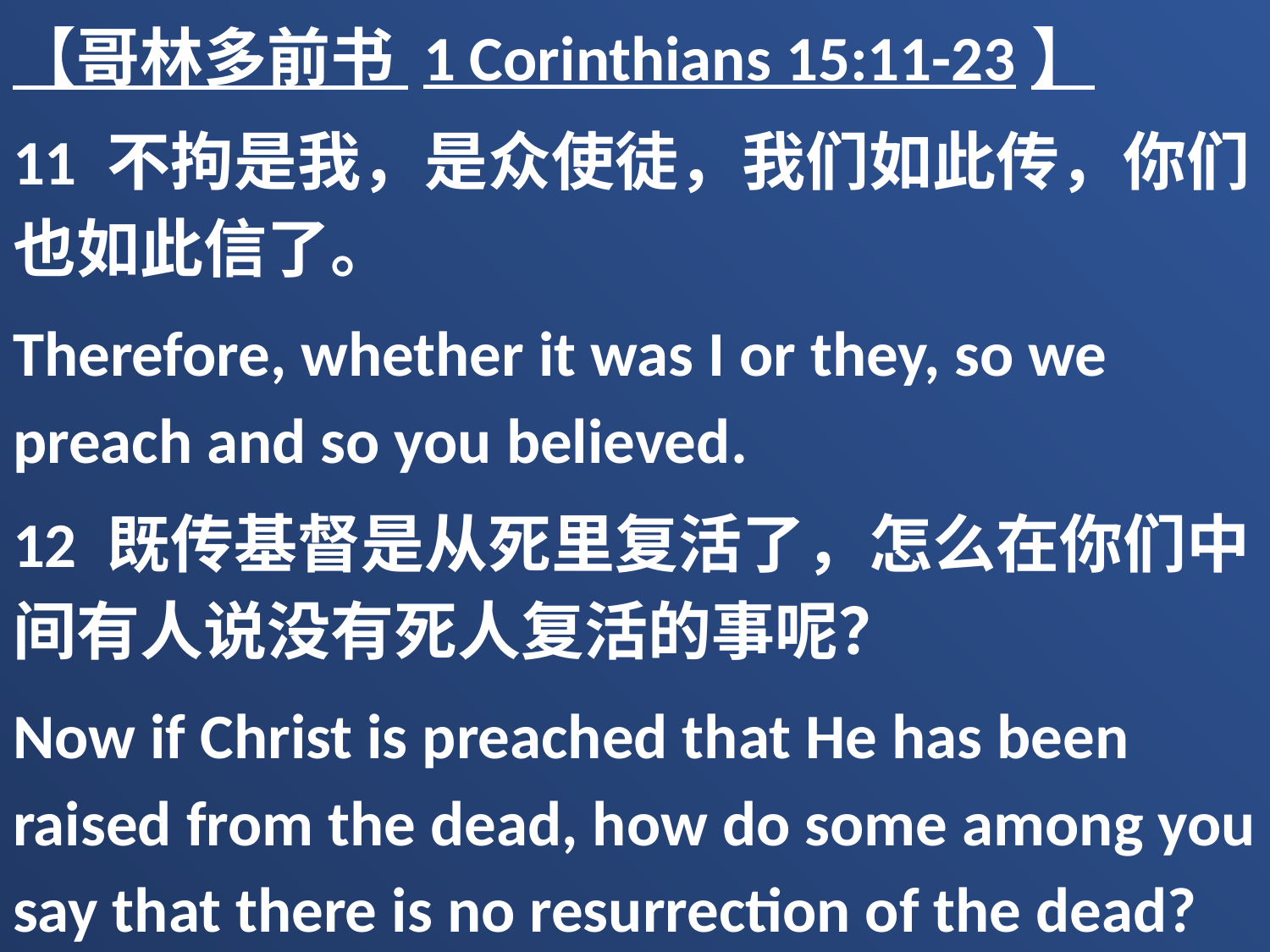

【哥林多前书 1 Corinthians 15:11-23】
11 不拘是我，是众使徒，我们如此传，你们也如此信了。
Therefore, whether it was I or they, so we preach and so you believed.
12 既传基督是从死里复活了，怎么在你们中间有人说没有死人复活的事呢？
Now if Christ is preached that He has been raised from the dead, how do some among you say that there is no resurrection of the dead?